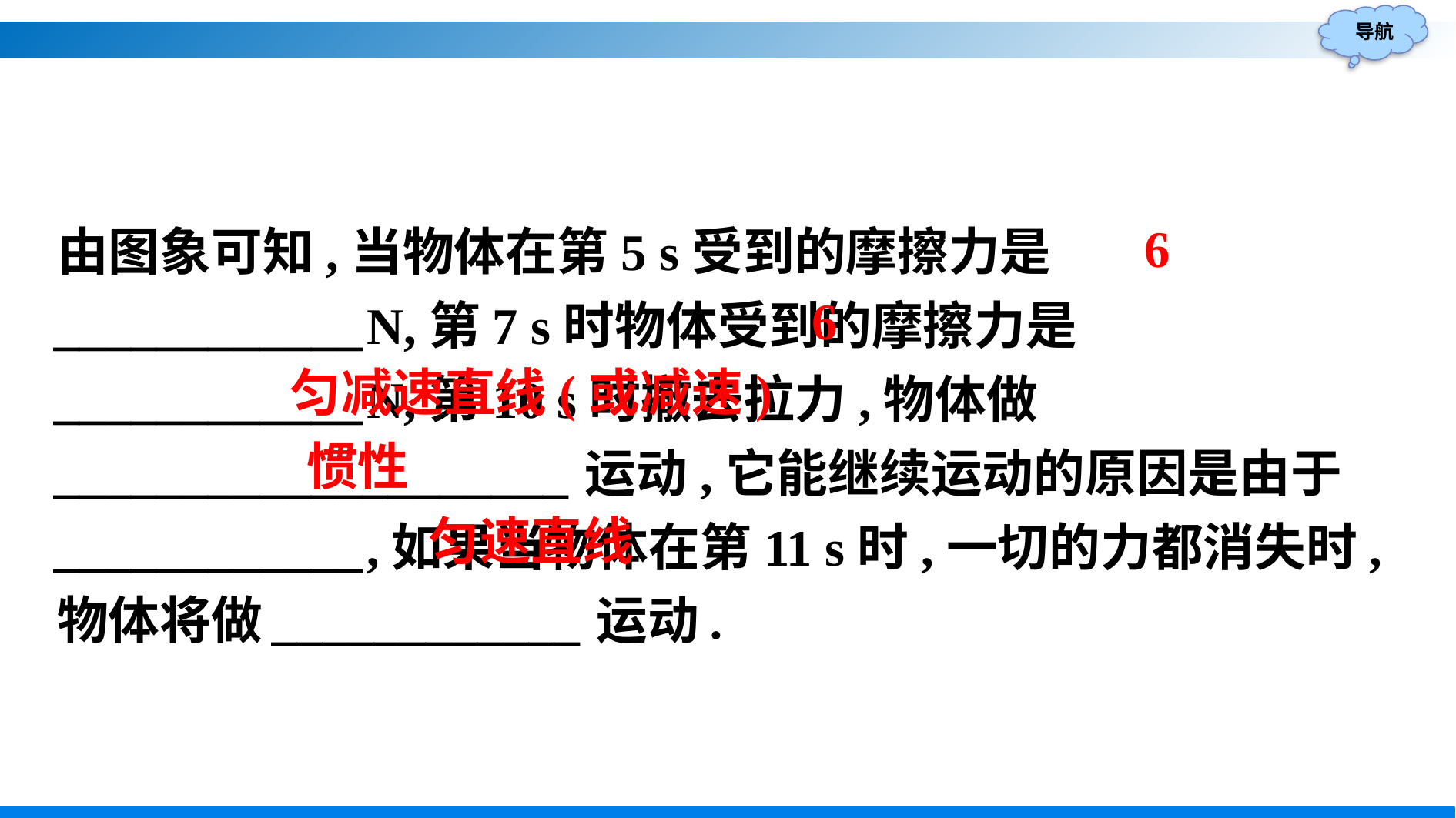

由图象可知,当物体在第5 s受到的摩擦力是____________N,第7 s时物体受到的摩擦力是____________N,第10 s时撤去拉力,物体做____________________运动,它能继续运动的原因是由于____________,如果当物体在第11 s时,一切的力都消失时,物体将做____________运动.
6
6
匀减速直线(或减速)
惯性
匀速直线